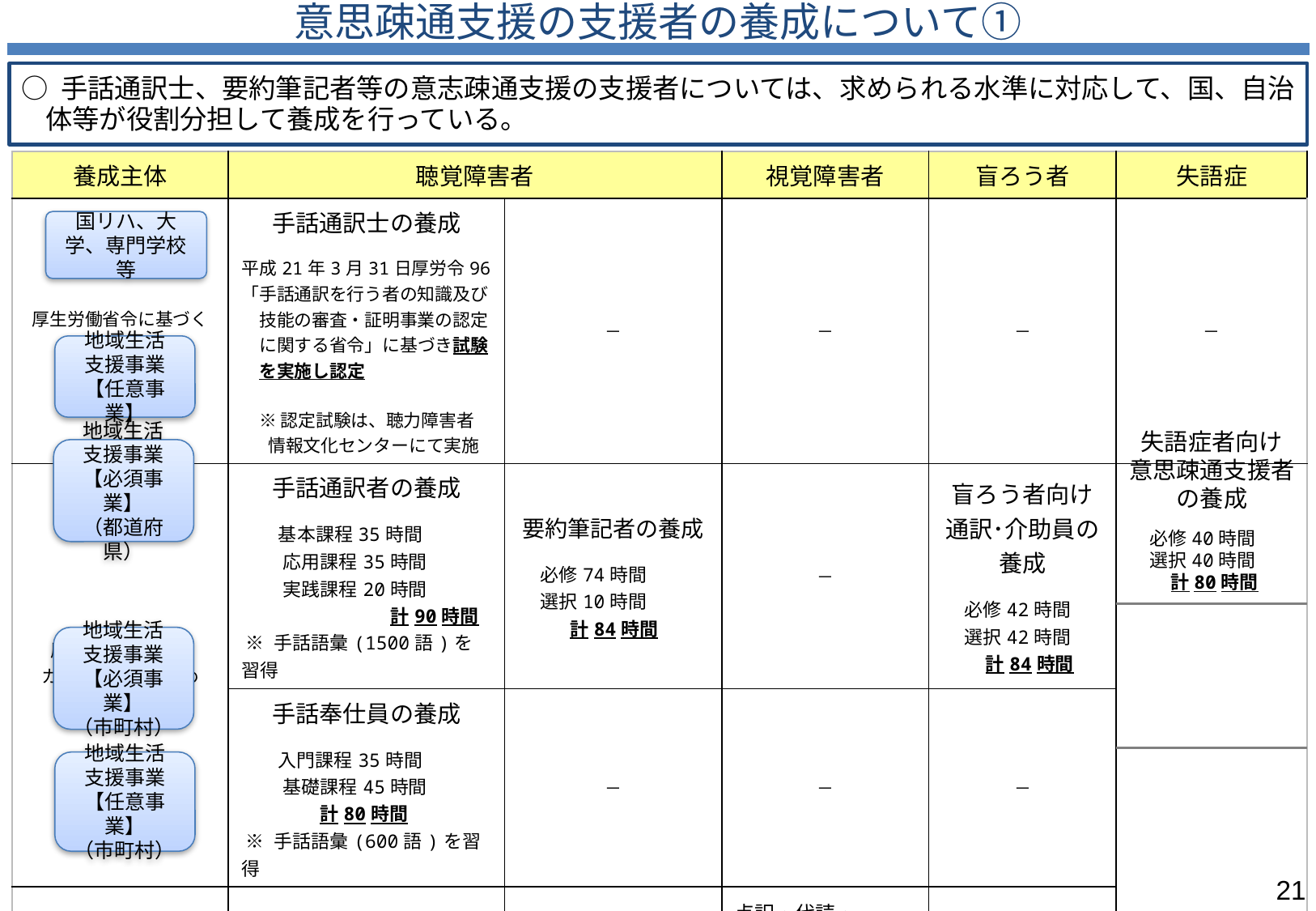

意思疎通支援の支援者の養成について①
○ 手話通訳士、要約筆記者等の意志疎通支援の支援者については、求められる水準に対応して、国、自治体等が役割分担して養成を行っている。
| 養成主体 | 聴覚障害者 |  | 視覚障害者 | 盲ろう者 | 失語症 |
| --- | --- | --- | --- | --- | --- |
| 厚生労働省令に基づく 認定資格 | 手話通訳士の養成 平成21年3月31日厚労令96 「手話通訳を行う者の知識及び 　技能の審査・証明事業の認定 　に関する省令」に基づき試験 　を実施し認定 　※ 認定試験は、聴力障害者 　情報文化センターにて実施 | － | － | － | － |
| 厚生労働省として カリキュラムを定め 通知している者 | 手話通訳者の養成 　基本課程35時間 　 　応用課程35時間 　 　実践課程20時間 　　　　　　　　計90時間 ※ 手話語彙(1500語)を習得 | 要約筆記者の養成 必修74時間 選択10時間 計84時間 | － | 盲ろう者向け 通訳･介助員の 養成 必修42時間 選択42時間 計84時間 |  |
|  | 手話奉仕員の養成 　 入門課程35時間 　　 基礎課程45時間 　 計80時間 ※ 手話語彙(600語)を習得 | － | － | － |  |
| 実施要綱において 養成可能とされている者 | － | － | 点訳・代読・ 代筆・音訳奉仕員の養成 ※ 養成は、各自治体 において独自に実施 | － |  |
国リハ、大学、専門学校等
地域生活
支援事業
【任意事業】

失語症者向け
意思疎通支援者の養成

    必修40時間
    選択40時間
         計80時間
地域生活
支援事業
【必須事業】
（都道府県）
地域生活
支援事業
【必須事業】
（市町村）
地域生活
支援事業
【任意事業】
（市町村）
21